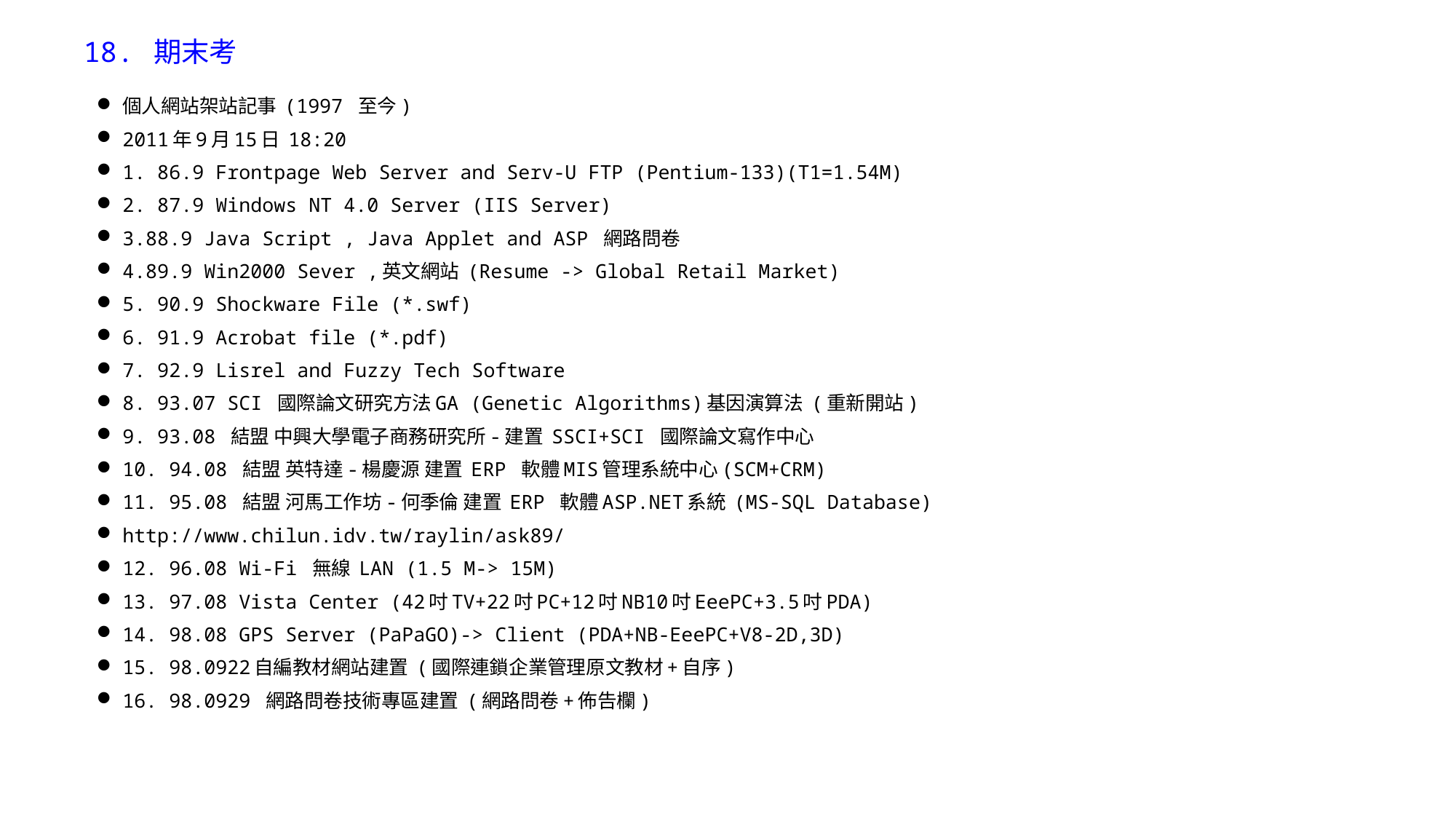

# 18. 期末考
個人網站架站記事 (1997 至今)
2011年9月15日 18:20
1. 86.9 Frontpage Web Server and Serv-U FTP (Pentium-133)(T1=1.54M)
2. 87.9 Windows NT 4.0 Server (IIS Server)
3.88.9 Java Script , Java Applet and ASP 網路問卷
4.89.9 Win2000 Sever ,英文網站 (Resume -> Global Retail Market)
5. 90.9 Shockware File (*.swf)
6. 91.9 Acrobat file (*.pdf)
7. 92.9 Lisrel and Fuzzy Tech Software
8. 93.07 SCI 國際論文研究方法GA (Genetic Algorithms)基因演算法 (重新開站)
9. 93.08 結盟 中興大學電子商務研究所-建置 SSCI+SCI 國際論文寫作中心
10. 94.08 結盟 英特達-楊慶源 建置 ERP 軟體MIS管理系統中心(SCM+CRM)
11. 95.08 結盟 河馬工作坊-何季倫 建置 ERP 軟體ASP.NET系統 (MS-SQL Database)
http://www.chilun.idv.tw/raylin/ask89/
12. 96.08 Wi-Fi 無線 LAN (1.5 M-> 15M)
13. 97.08 Vista Center (42吋TV+22吋PC+12吋NB10吋EeePC+3.5吋PDA)
14. 98.08 GPS Server (PaPaGO)-> Client (PDA+NB-EeePC+V8-2D,3D)
15. 98.0922自編教材網站建置 (國際連鎖企業管理原文教材+自序)
16. 98.0929 網路問卷技術專區建置 (網路問卷+佈告欄)